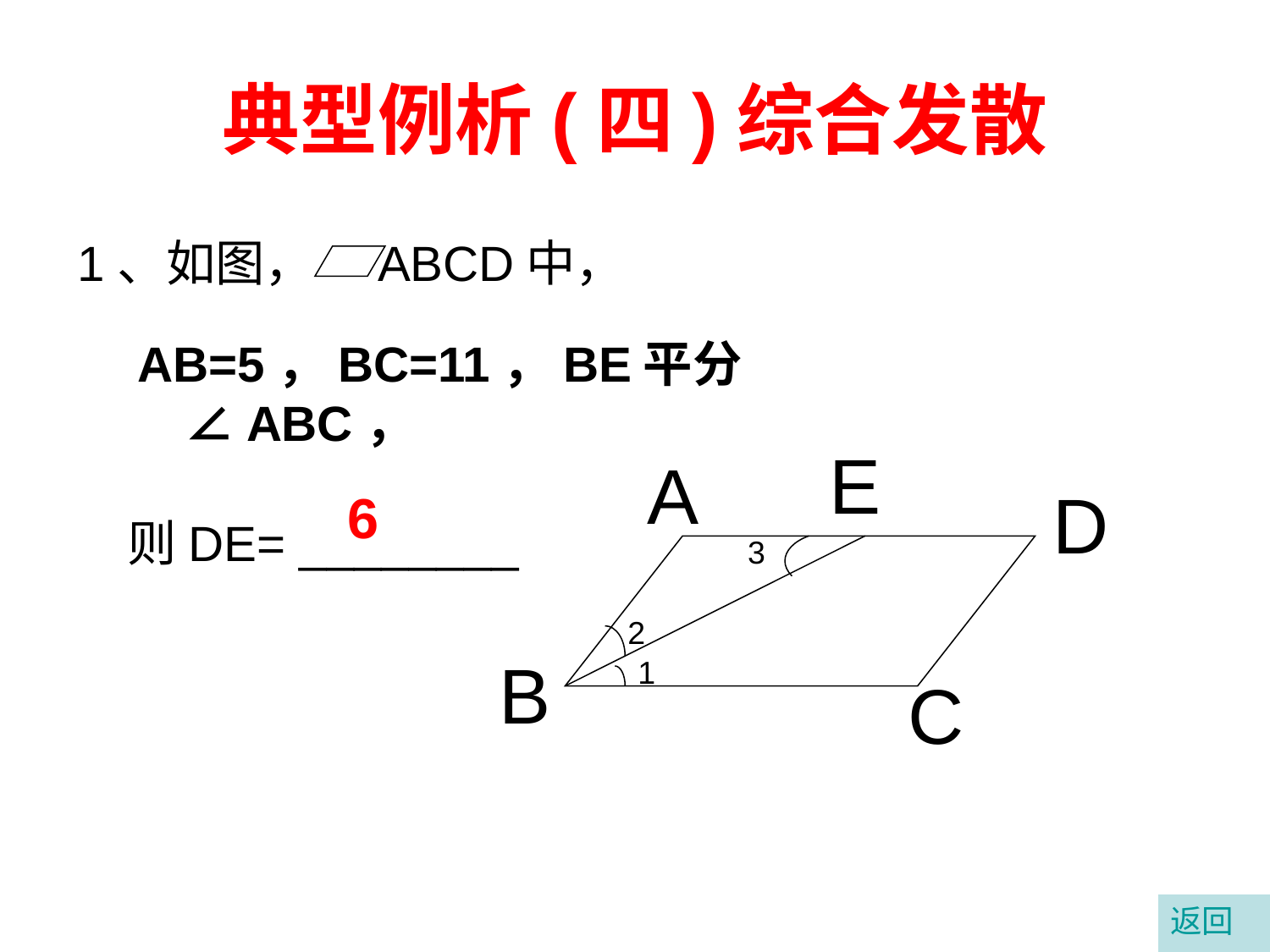

# 典型例析(四)综合发散
1、如图，
ABCD中，

AB=5，BC=11，BE平分∠ABC，

E
A
D

B
C
6
则DE= ________
3

2

1

11
返回